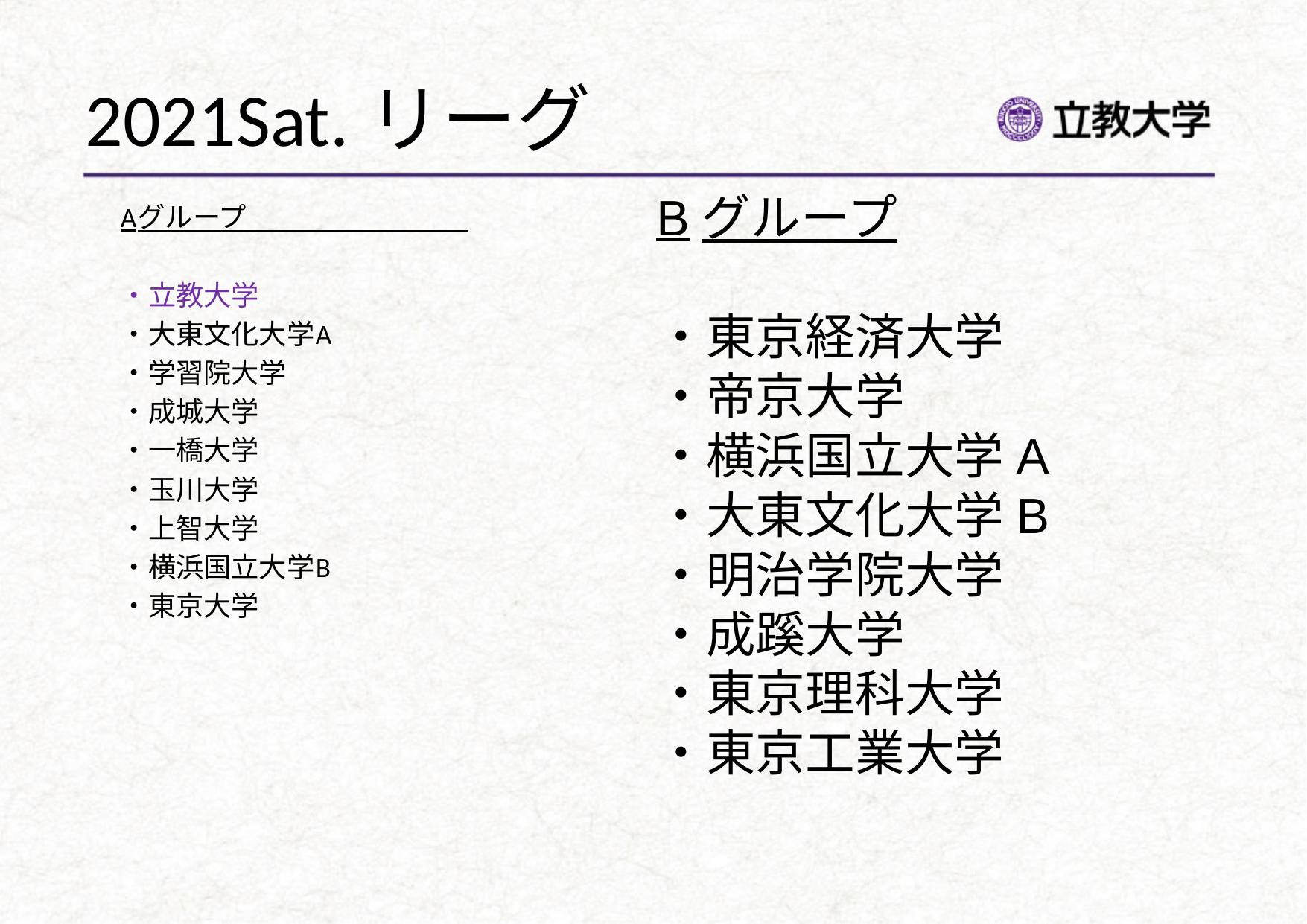

# 2021Sat.リーグ
Bグループ

・東京経済大学
・帝京大学
・横浜国立大学A
・大東文化大学B
・明治学院大学
・成蹊大学
・東京理科大学
・東京工業大学

Aグループ

・立教大学
・大東文化大学A
・学習院大学
・成城大学
・一橋大学
・玉川大学
・上智大学
・横浜国立大学B
・東京大学